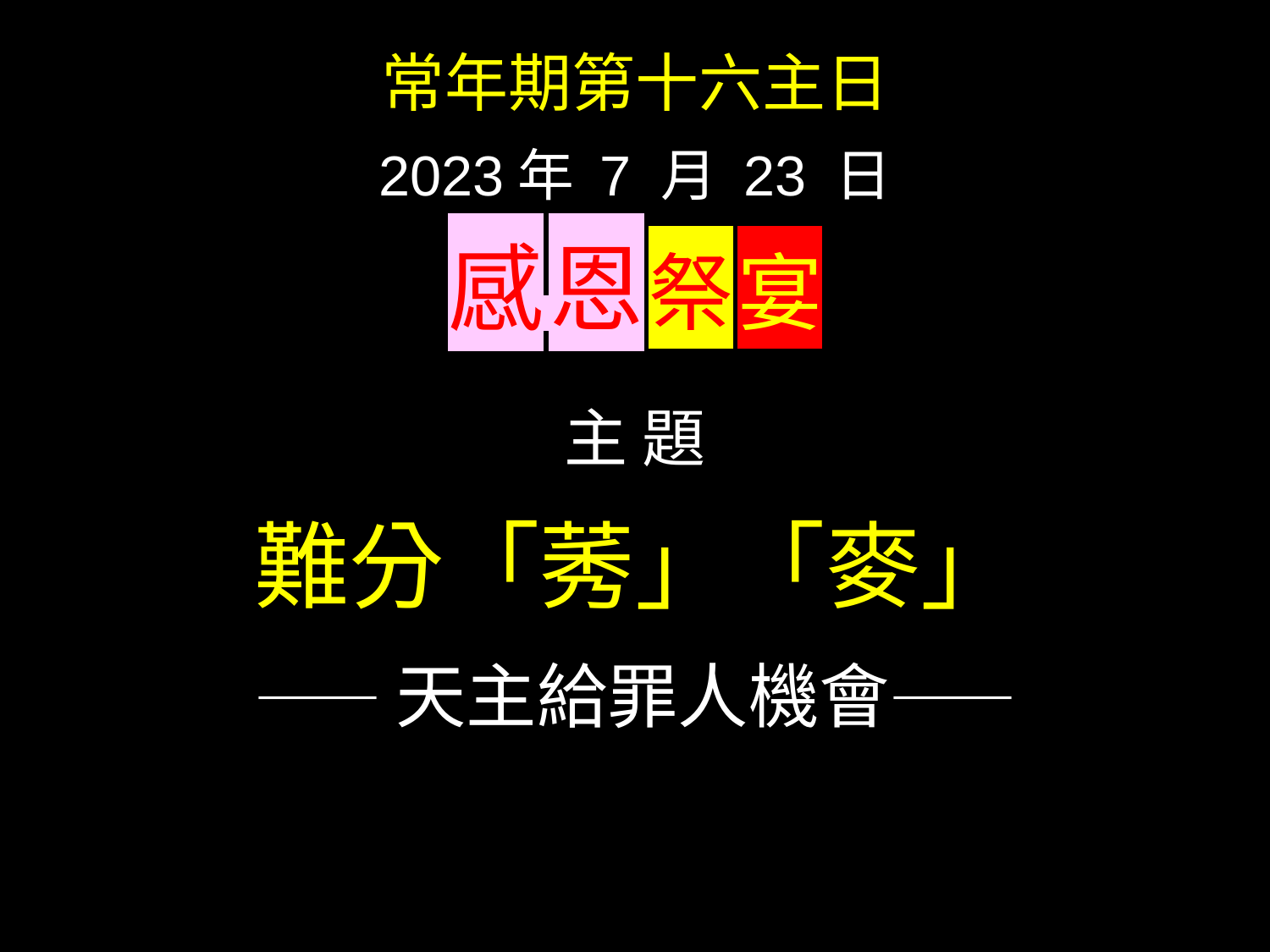

常年期第十六主日
2023年 7 月 23 日
感 恩 祭 宴

主 題
難分「莠」「麥」
——天主給罪人機會——